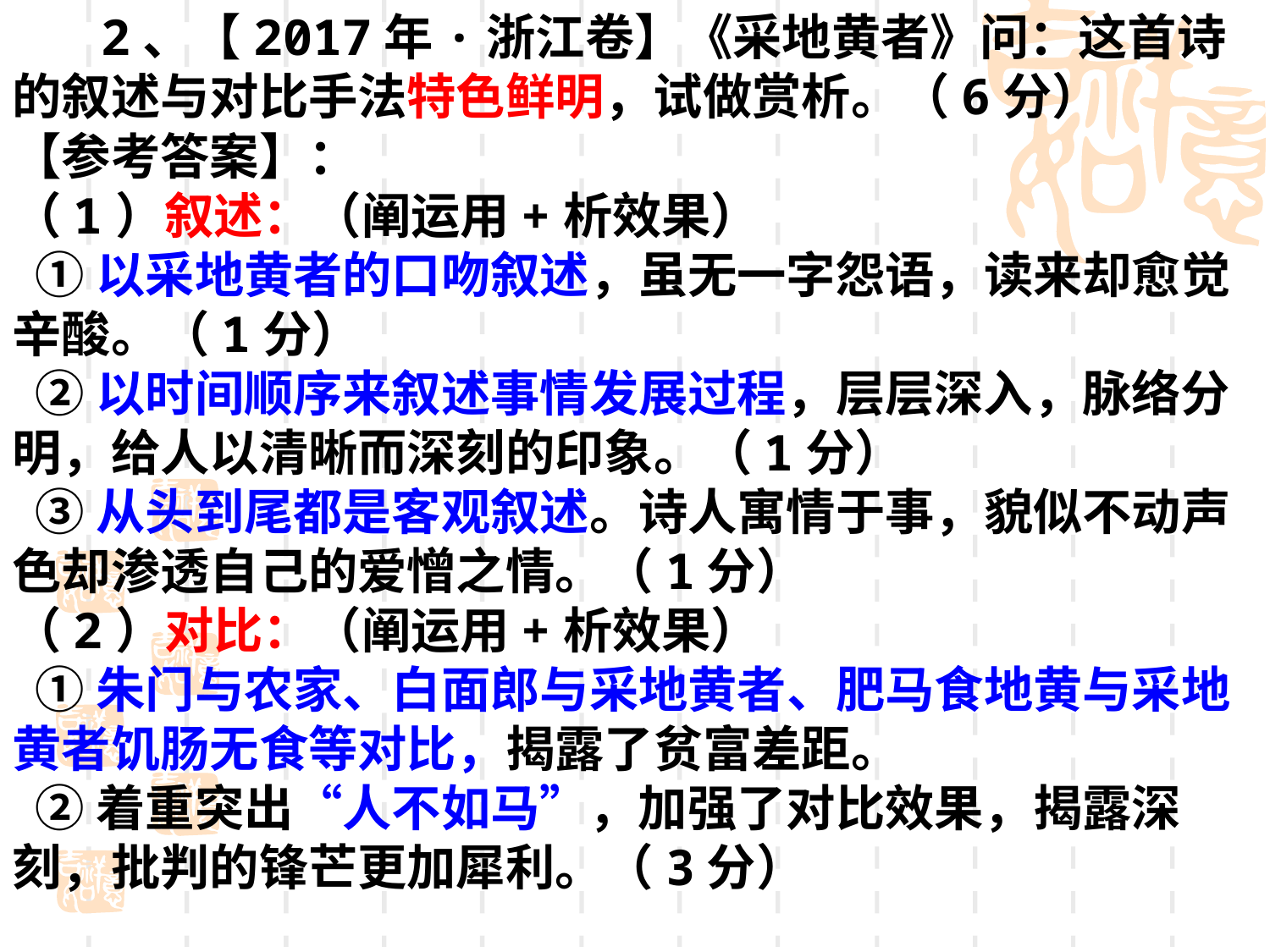

2、【2017年·浙江卷】《采地黄者》问：这首诗的叙述与对比手法特色鲜明，试做赏析。（6分）

【参考答案】：
（1）叙述：（阐运用+析效果）
  ①以采地黄者的口吻叙述，虽无一字怨语，读来却愈觉辛酸。（1分）
  ②以时间顺序来叙述事情发展过程，层层深入，脉络分明，给人以清晰而深刻的印象。（1分）
  ③从头到尾都是客观叙述。诗人寓情于事，貌似不动声色却渗透自己的爱憎之情。（1分）
（2）对比：（阐运用+析效果）
  ①朱门与农家、白面郎与采地黄者、肥马食地黄与采地黄者饥肠无食等对比，揭露了贫富差距。
  ②着重突出“人不如马”，加强了对比效果，揭露深刻，批判的锋芒更加犀利。（3分）